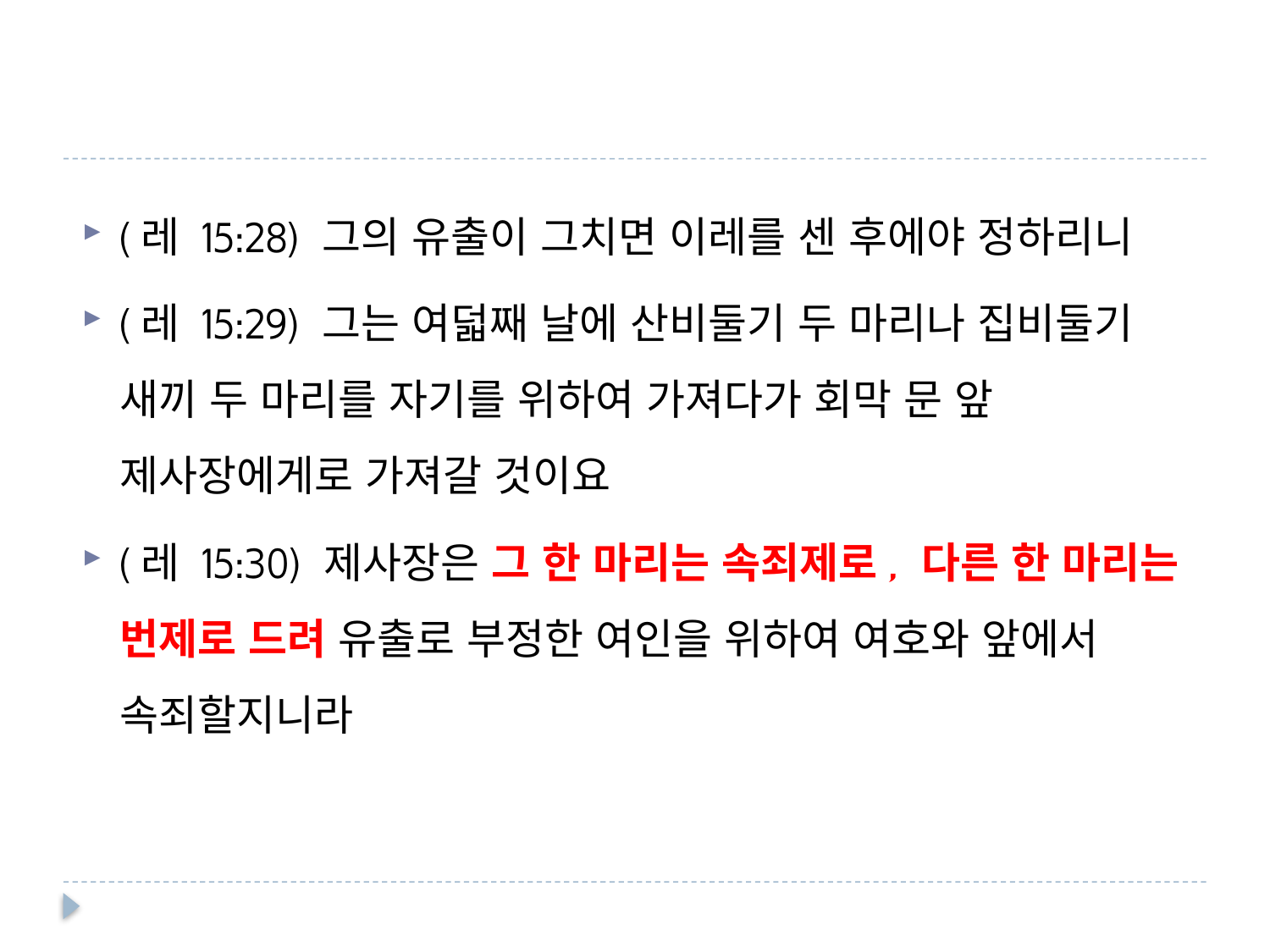

#
(레 15:28) 그의 유출이 그치면 이레를 센 후에야 정하리니
(레 15:29) 그는 여덟째 날에 산비둘기 두 마리나 집비둘기 새끼 두 마리를 자기를 위하여 가져다가 회막 문 앞 제사장에게로 가져갈 것이요
(레 15:30) 제사장은 그 한 마리는 속죄제로, 다른 한 마리는 번제로 드려 유출로 부정한 여인을 위하여 여호와 앞에서 속죄할지니라